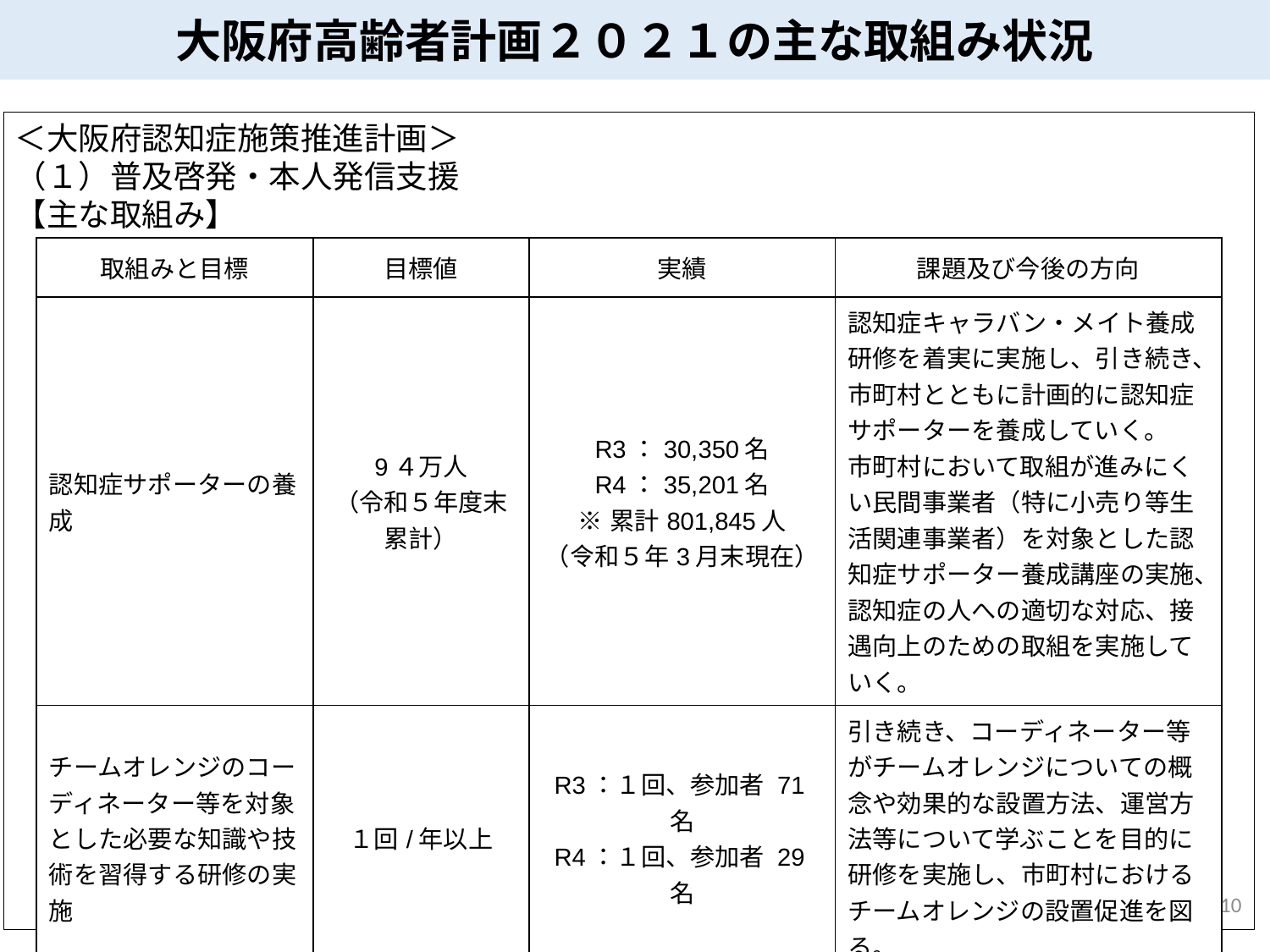

大阪府高齢者計画２０２１の主な取組み状況
＜大阪府認知症施策推進計画＞
（１）普及啓発・本人発信支援
【主な取組み】

| 取組みと目標 | 目標値 | 実績 | 課題及び今後の方向 |
| --- | --- | --- | --- |
| 認知症サポーターの養成 | 9４万人 （令和５年度末 累計） | R3：30,350名 R4：35,201名 ※累計801,845人 （令和５年3月末現在） | 認知症キャラバン・メイト養成研修を着実に実施し、引き続き、市町村とともに計画的に認知症サポーターを養成していく。 市町村において取組が進みにくい民間事業者（特に小売り等生活関連事業者）を対象とした認知症サポーター養成講座の実施、認知症の人への適切な対応、接遇向上のための取組を実施していく。 |
| チームオレンジのコーディネーター等を対象とした必要な知識や技術を習得する研修の実施 | １回/年以上 | R3：１回、参加者 71名 R4：１回、参加者 29名 | 引き続き、コーディネーター等がチームオレンジについての概念や効果的な設置方法、運営方法等について学ぶことを目的に研修を実施し、市町村におけるチームオレンジの設置促進を図る。 |
10